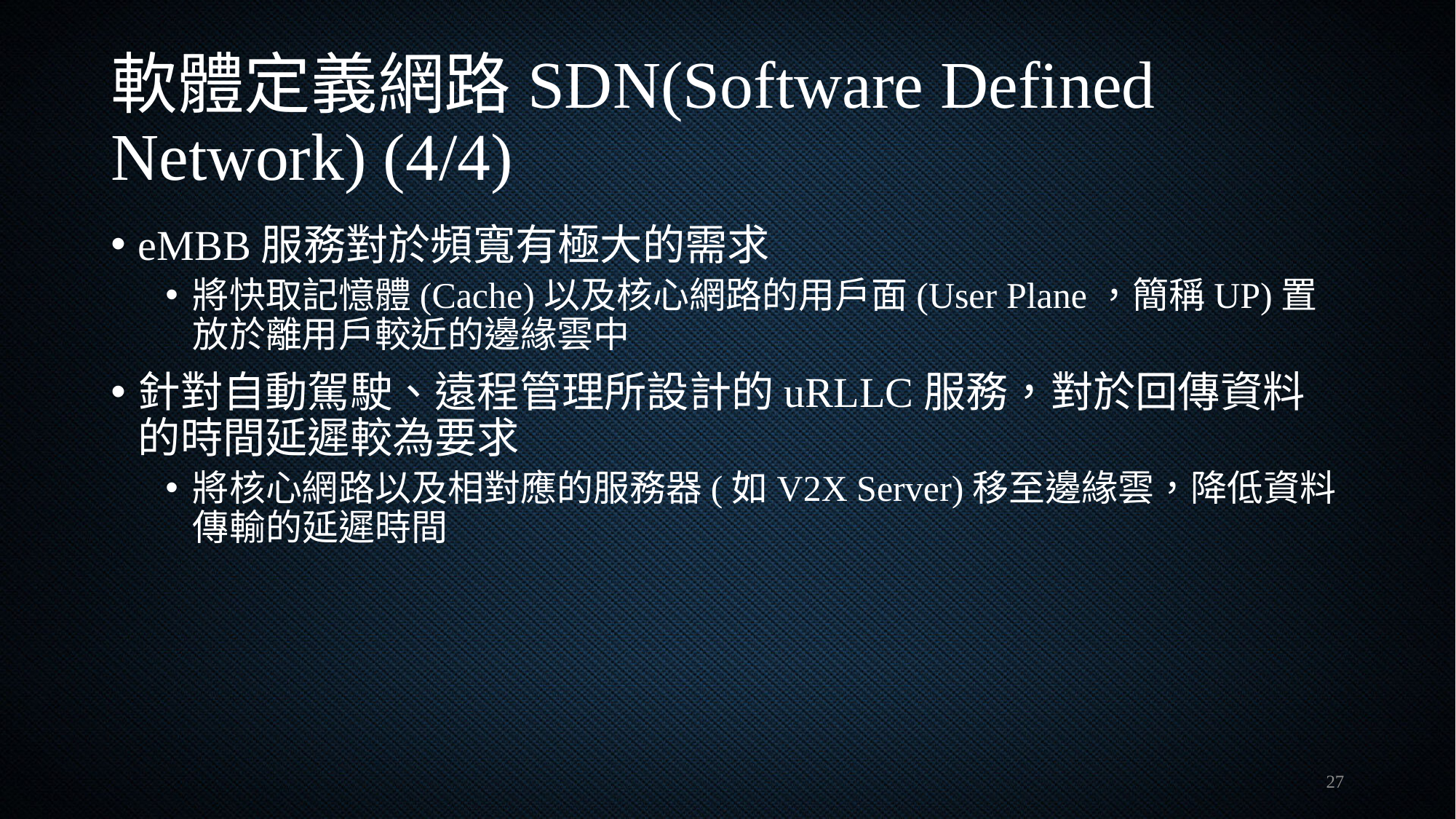

# 軟體定義網路SDN(Software Defined Network) (4/4)
eMBB服務對於頻寬有極大的需求
將快取記憶體(Cache)以及核心網路的用戶面(User Plane，簡稱UP)置放於離用戶較近的邊緣雲中
針對自動駕駛、遠程管理所設計的uRLLC服務，對於回傳資料的時間延遲較為要求
將核心網路以及相對應的服務器(如V2X Server)移至邊緣雲，降低資料傳輸的延遲時間

27